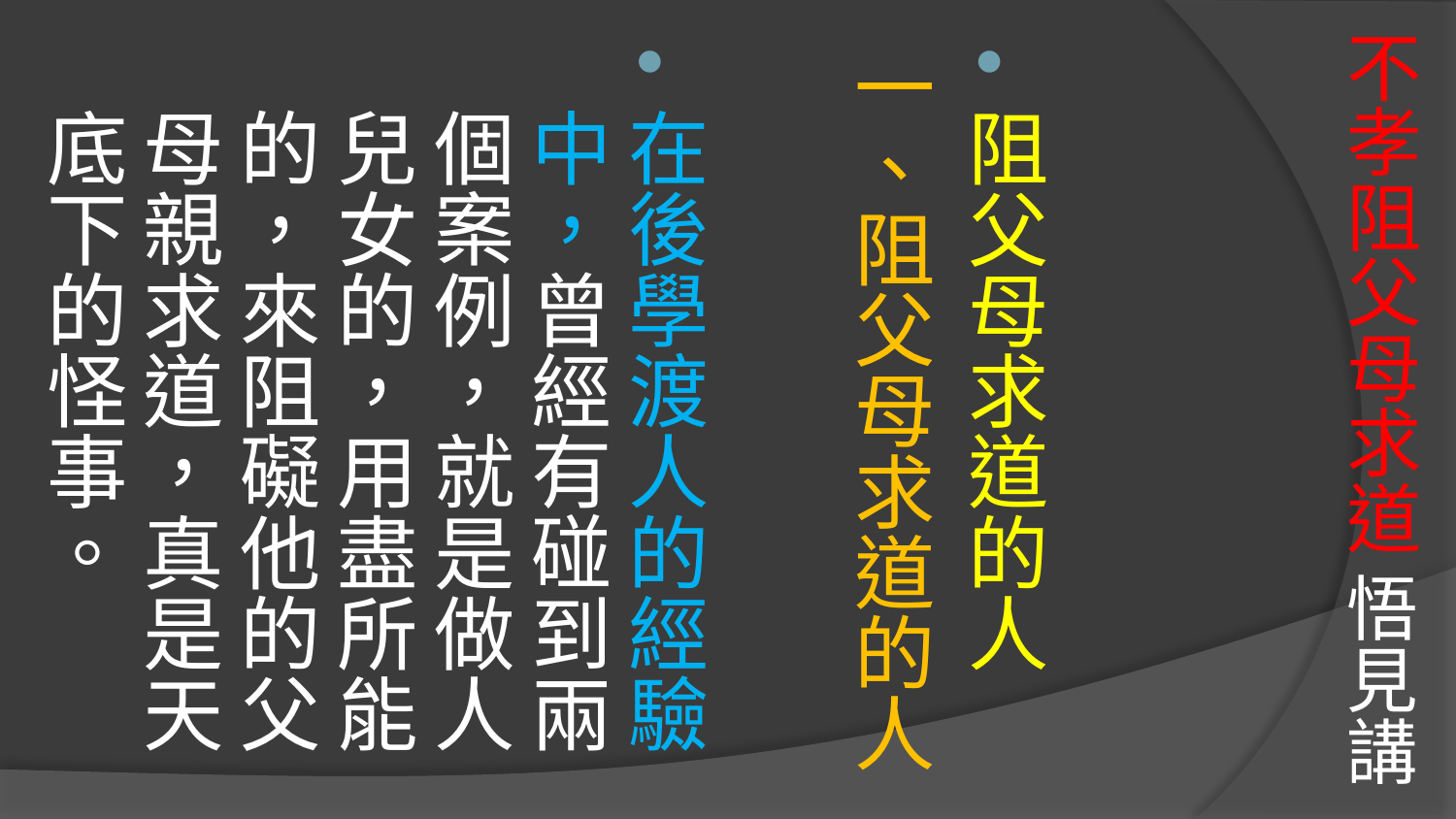

# 不孝阻父母求道 悟見講
阻父母求道的人
一、阻父母求道的人

在後學渡人的經驗中，曾經有碰到兩個案例，就是做人兒女的，用盡所能的，來阻礙他的父母親求道，真是天底下的怪事。